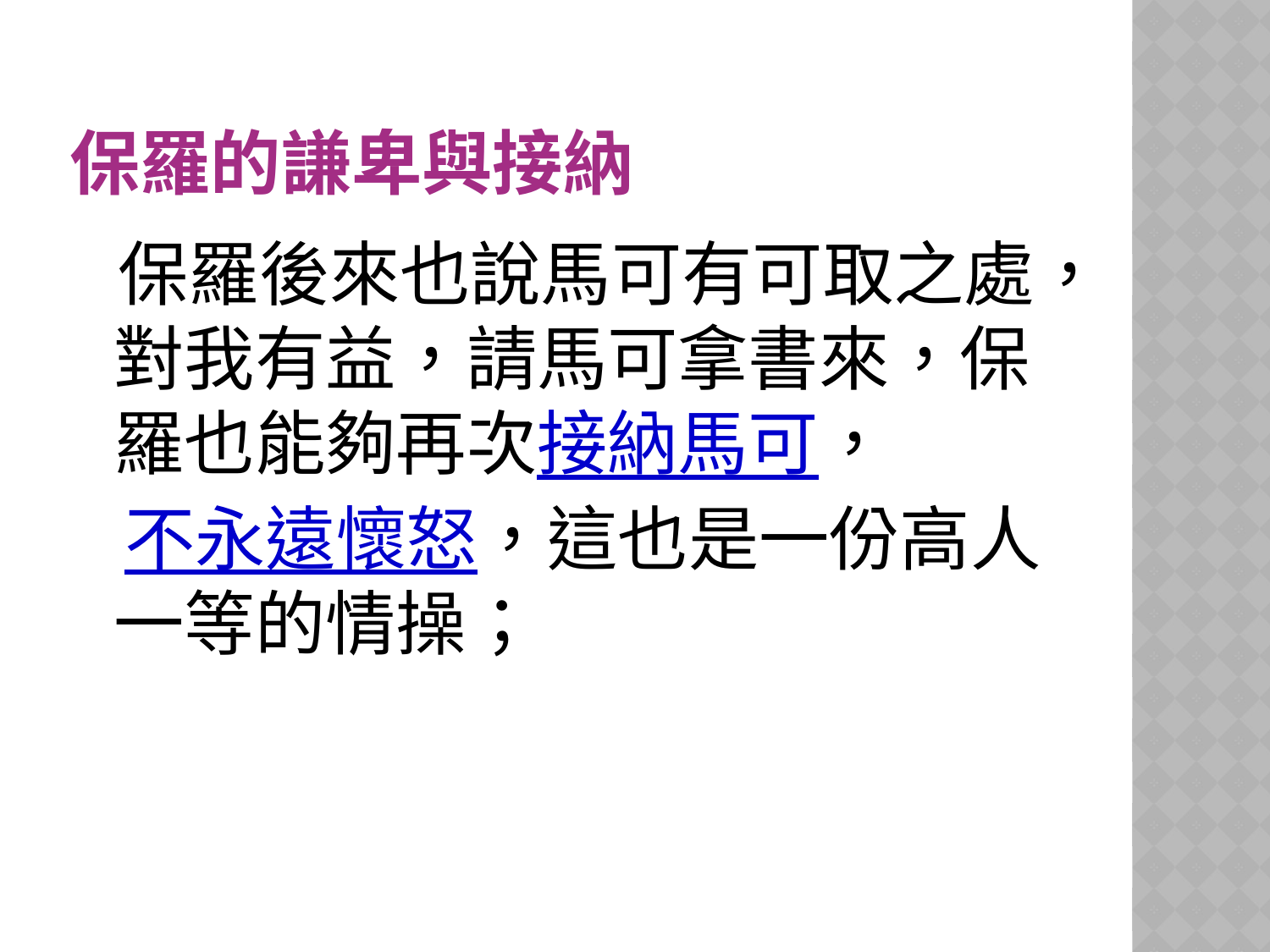

# 保羅的謙卑與接納
   保羅後來也說馬可有可取之處，對我有益，請馬可拿書來，保羅也能夠再次接納馬可，
  不永遠懷怒，這也是一份高人一等的情操；